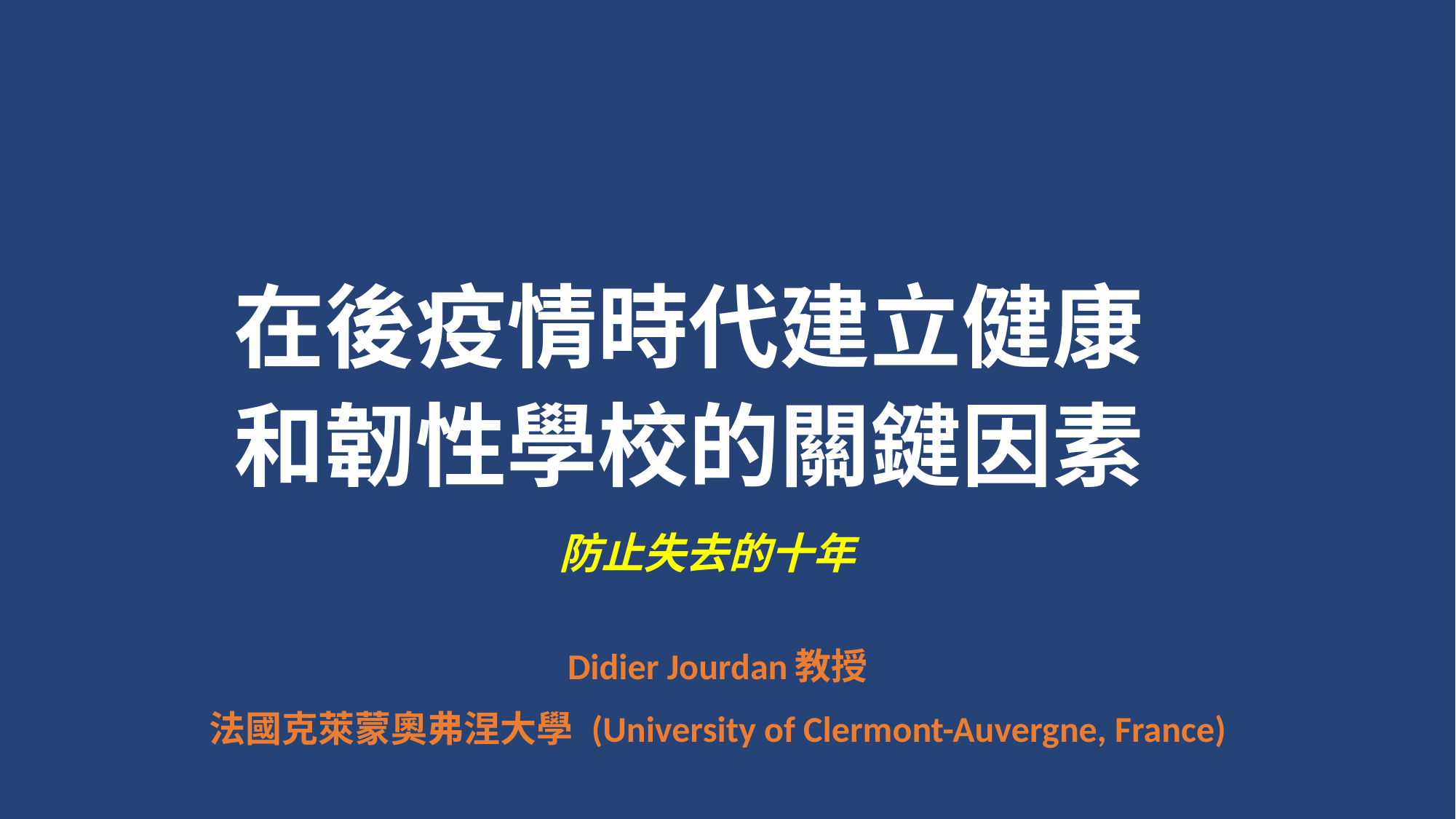

在後疫情時代建立健康和韌性學校的關鍵因素
防止失去的十年
Didier Jourdan教授
法國克萊蒙奧弗涅大學 (University of Clermont-Auvergne, France)